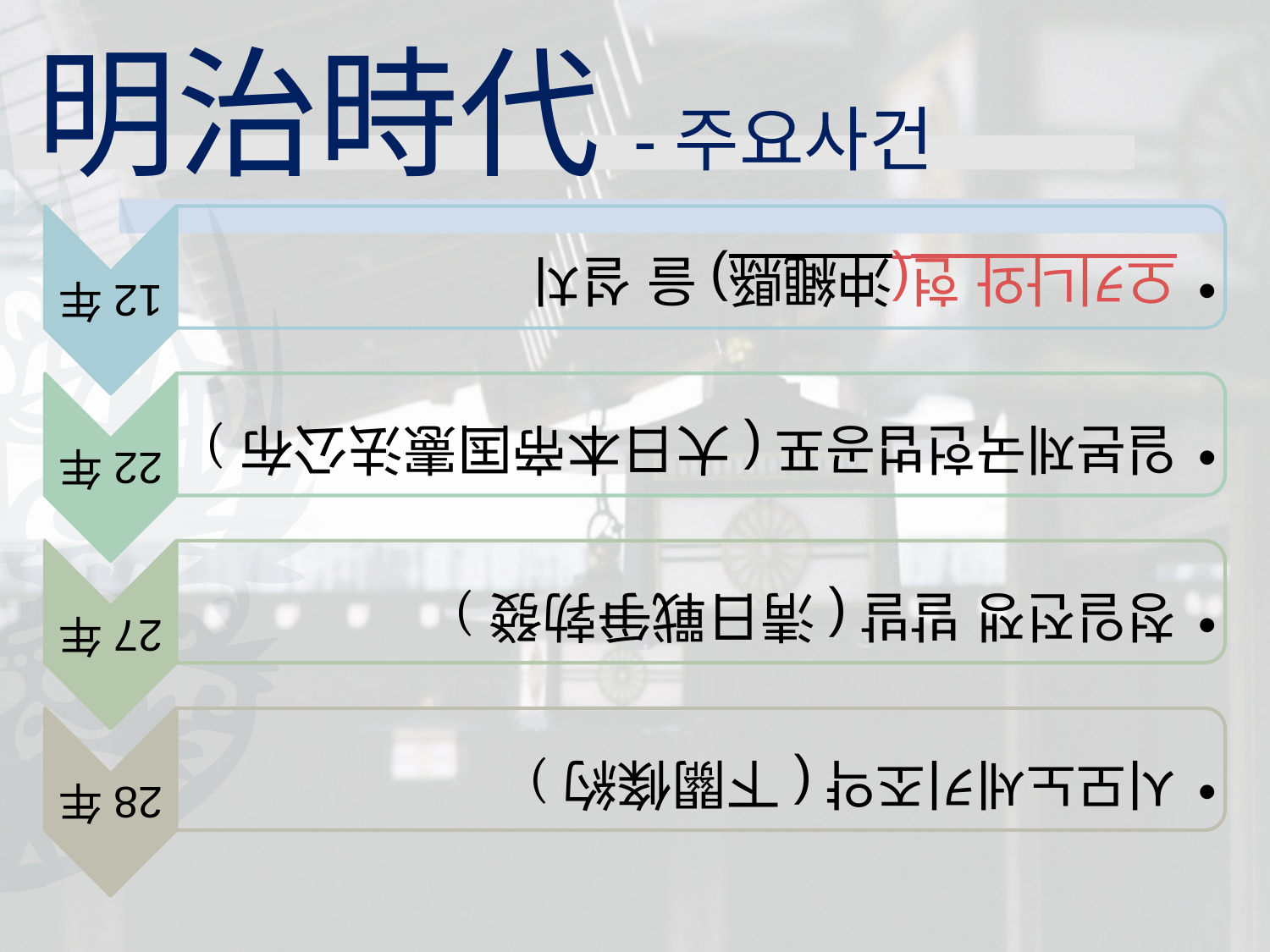

明治時代-주요사건
12年
오키나와 현(沖繩縣)을 설치
22年
일본제국헌법공포(大日本帝国憲法公布)
27年
청일전쟁 발발(淸日戰爭勃發)
28年
시모노세키조약(下關條約)